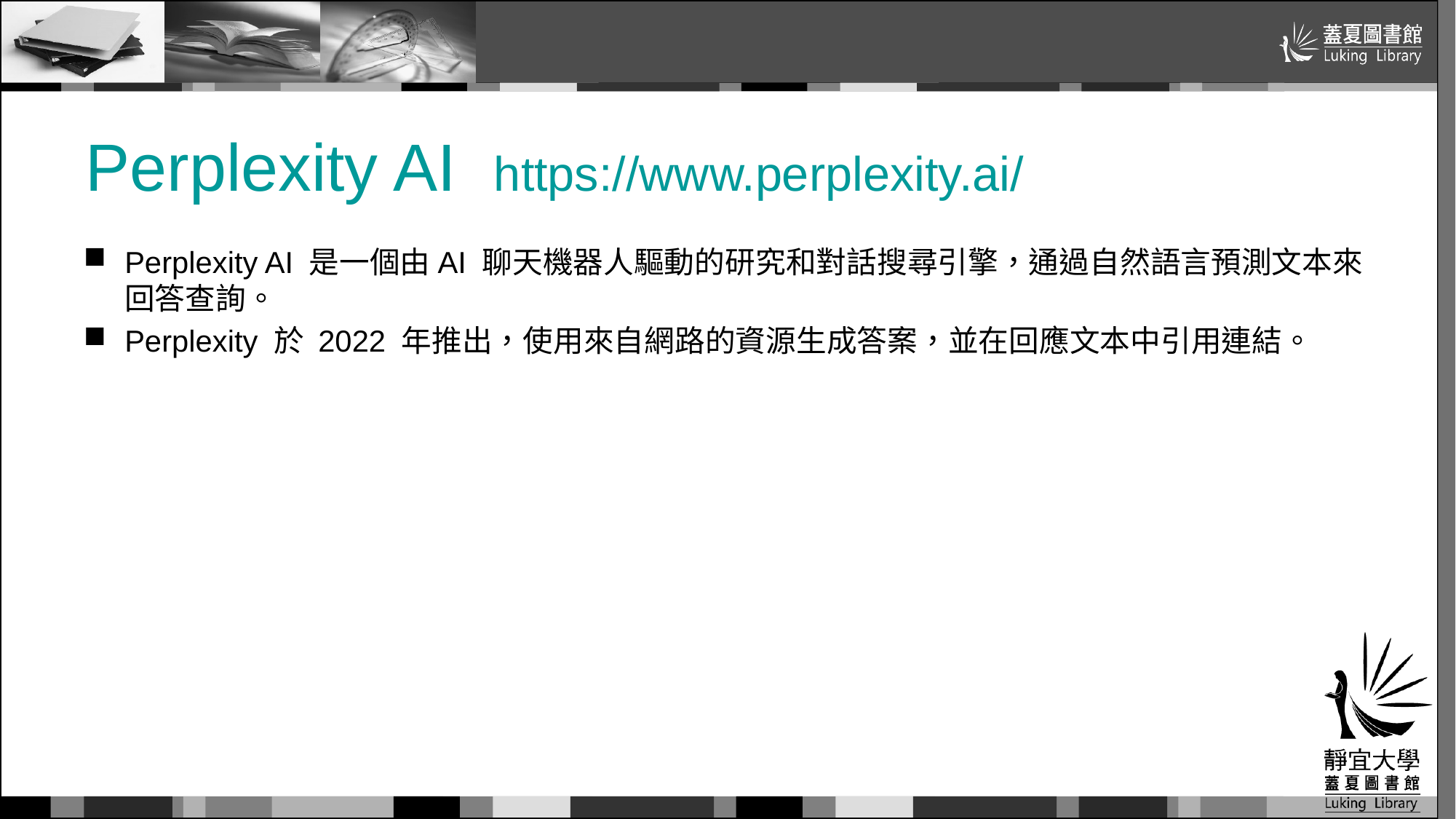

# Perplexity AI  https://www.perplexity.ai/
Perplexity AI 是一個由AI 聊天機器人驅動的研究和對話搜尋引擎，通過自然語言預測文本來回答查詢。
Perplexity 於 2022 年推出，使用來自網路的資源生成答案，並在回應文本中引用連結。